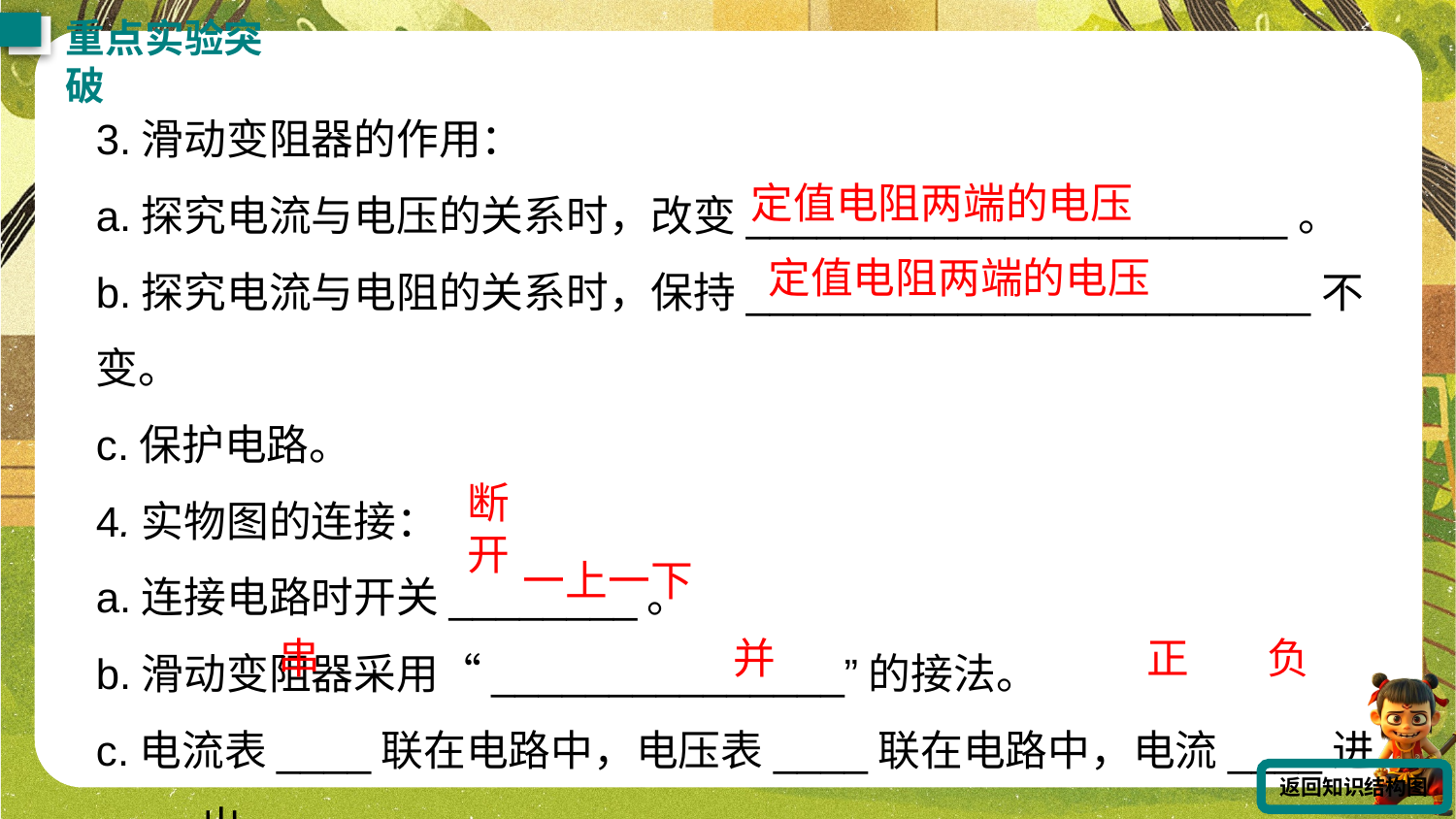

重点实验突破

3.滑动变阻器的作用：
a.探究电流与电压的关系时，改变_______________________。
b.探究电流与电阻的关系时，保持________________________不变。
c.保护电路。
4.实物图的连接：
a.连接电路时开关________。
b.滑动变阻器采用“_______________”的接法。
c.电流表____联在电路中，电压表____联在电路中，电流____进____出。
定值电阻两端的电压
定值电阻两端的电压
断开
一上一下
串
并
正
负
返回知识结构图